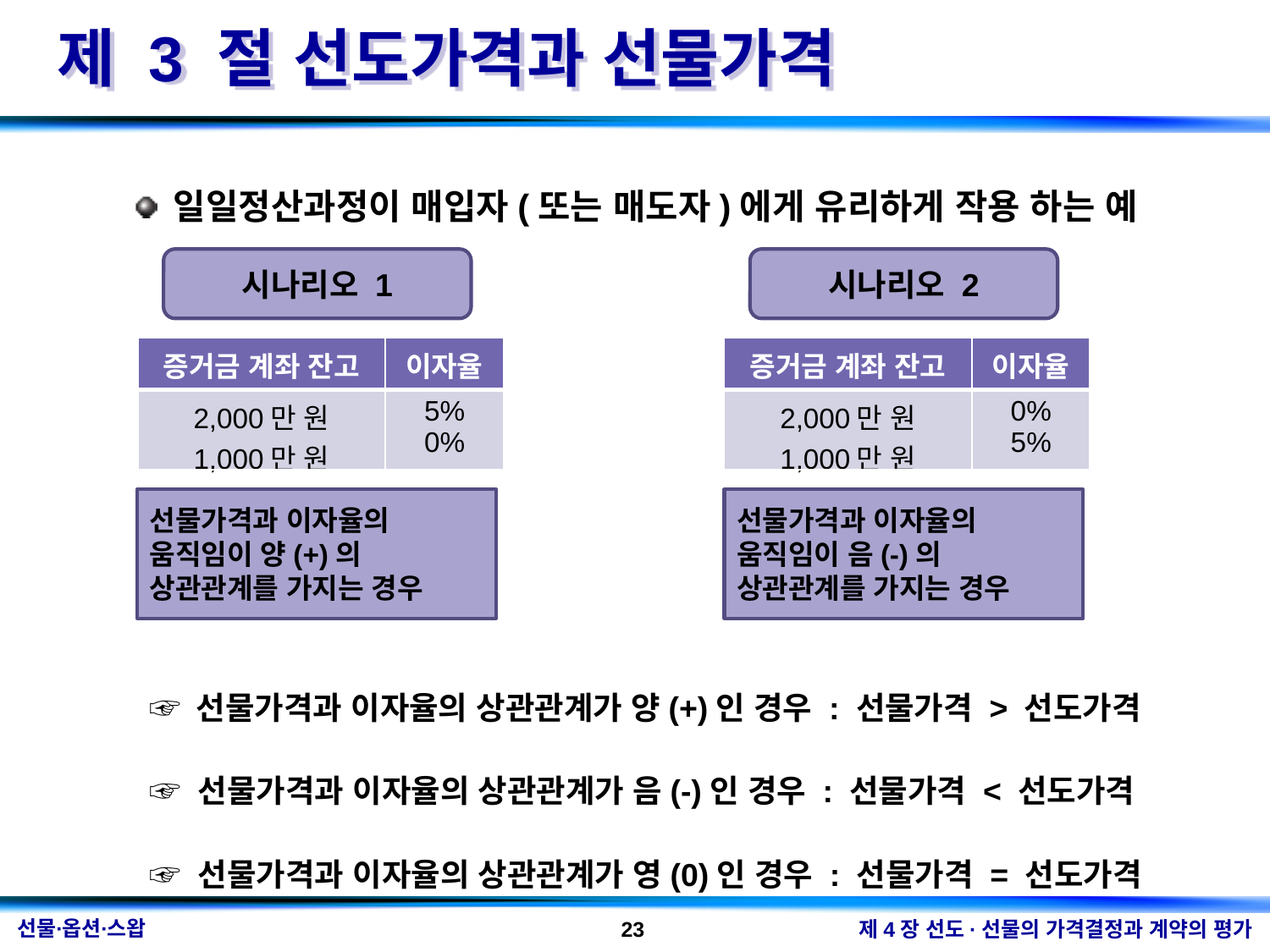

제 3 절 선도가격과 선물가격
 일일정산과정이 매입자(또는 매도자)에게 유리하게 작용 하는 예
시나리오 1
시나리오 2
| 증거금 계좌 잔고 | 이자율 |
| --- | --- |
| 2,000만 원 1,000만 원 | 5% 0% |
| 증거금 계좌 잔고 | 이자율 |
| --- | --- |
| 2,000만 원 1,000만 원 | 0% 5% |
선물가격과 이자율의 움직임이 양(+)의 상관관계를 가지는 경우
선물가격과 이자율의 움직임이 음(-)의 상관관계를 가지는 경우
☞ 선물가격과 이자율의 상관관계가 양(+)인 경우 : 선물가격 > 선도가격
☞ 선물가격과 이자율의 상관관계가 음(-)인 경우 : 선물가격 < 선도가격
☞ 선물가격과 이자율의 상관관계가 영(0)인 경우 : 선물가격 = 선도가격
23